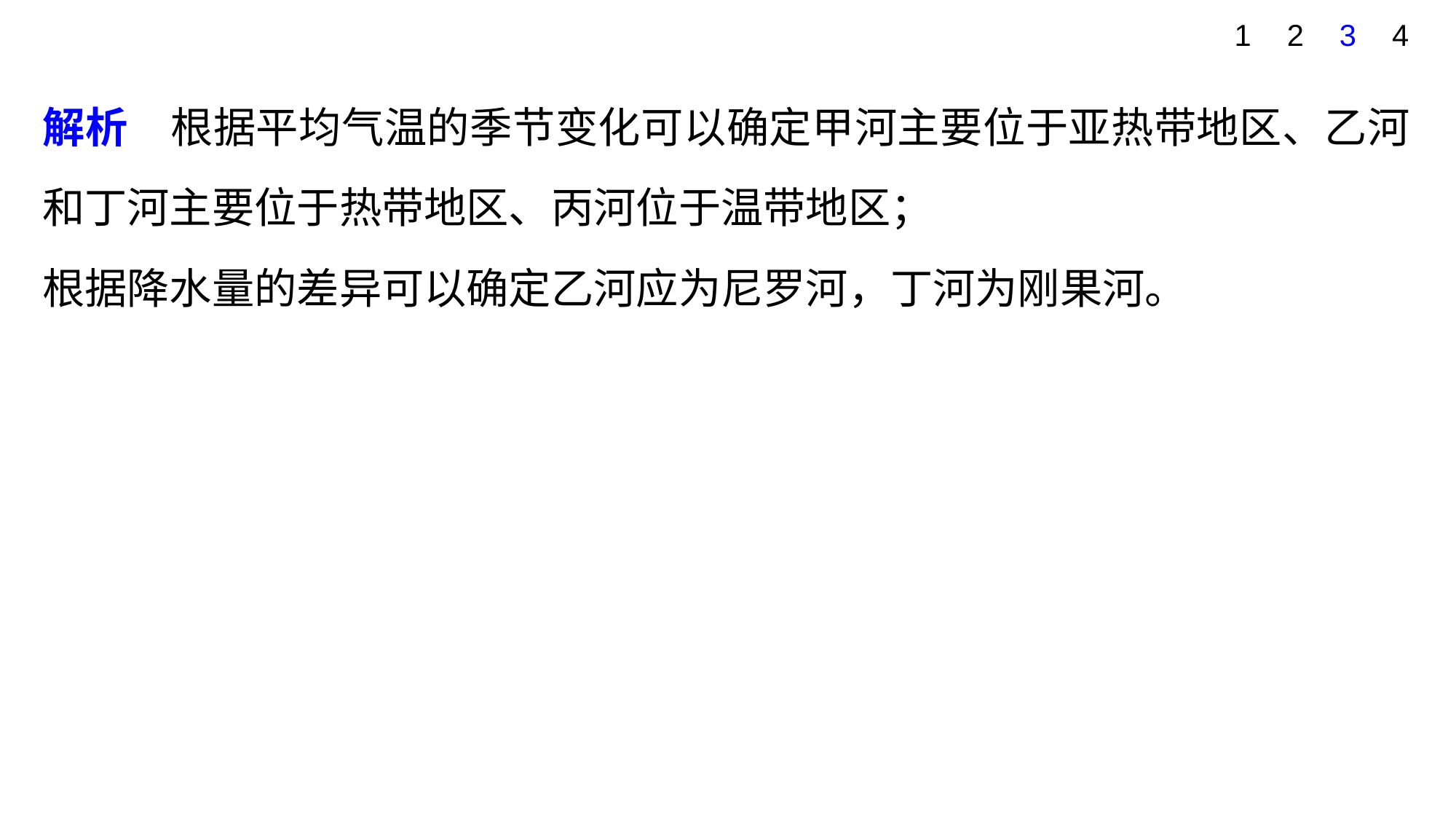

1
2
3
4
解析　根据平均气温的季节变化可以确定甲河主要位于亚热带地区、乙河和丁河主要位于热带地区、丙河位于温带地区；
根据降水量的差异可以确定乙河应为尼罗河，丁河为刚果河。